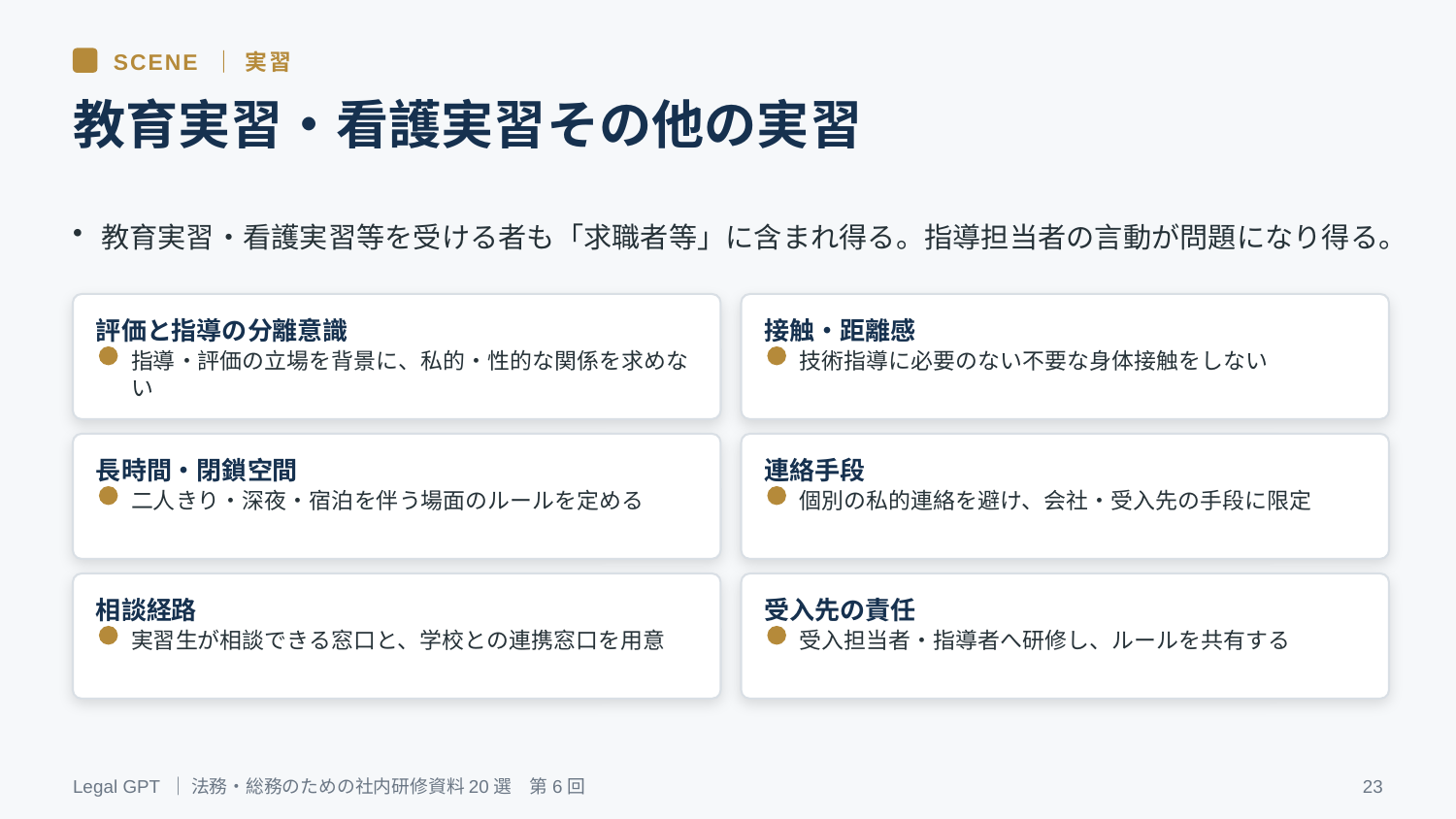

SCENE ｜ 実習

教育実習・看護実習その他の実習
教育実習・看護実習等を受ける者も「求職者等」に含まれ得る。指導担当者の言動が問題になり得る。

評価と指導の分離意識
接触・距離感

指導・評価の立場を背景に、私的・性的な関係を求めない

技術指導に必要のない不要な身体接触をしない

長時間・閉鎖空間
連絡手段

二人きり・深夜・宿泊を伴う場面のルールを定める

個別の私的連絡を避け、会社・受入先の手段に限定

相談経路
受入先の責任

実習生が相談できる窓口と、学校との連携窓口を用意

受入担当者・指導者へ研修し、ルールを共有する
Legal GPT ｜ 法務・総務のための社内研修資料20選　第6回
23